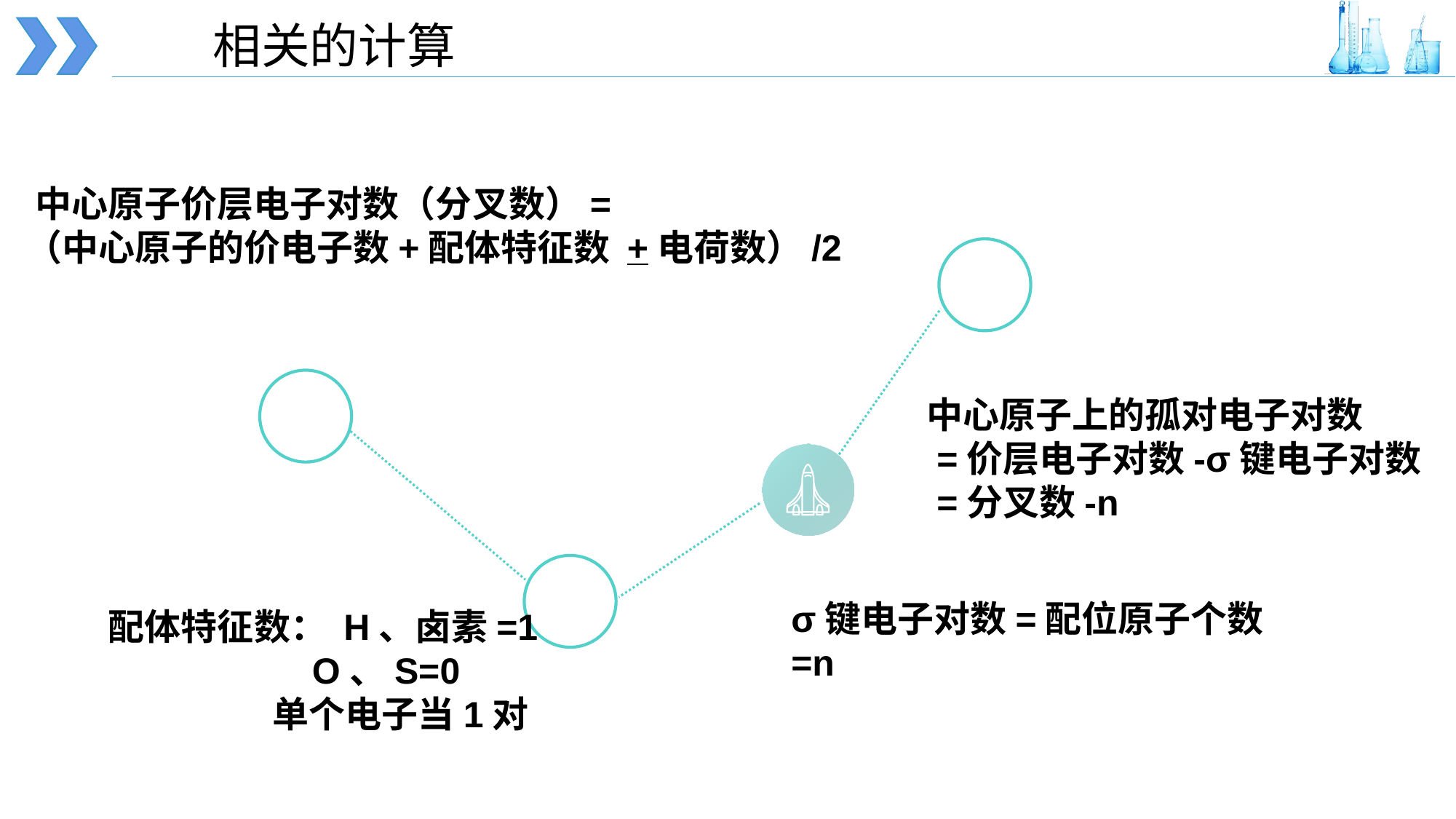

相关的计算
     01
    中心原子价层电子对数（分叉数）=
  （中心原子的价电子数+配体特征数 +电荷数）/2

     04
中心原子上的孤对电子对数
 =价层电子对数-σ键电子对数
 =分叉数-n

03
σ键电子对数=配位原子个数=n
02
配体特征数： H、卤素=1
                    O、S=0
                   单个电子当1对